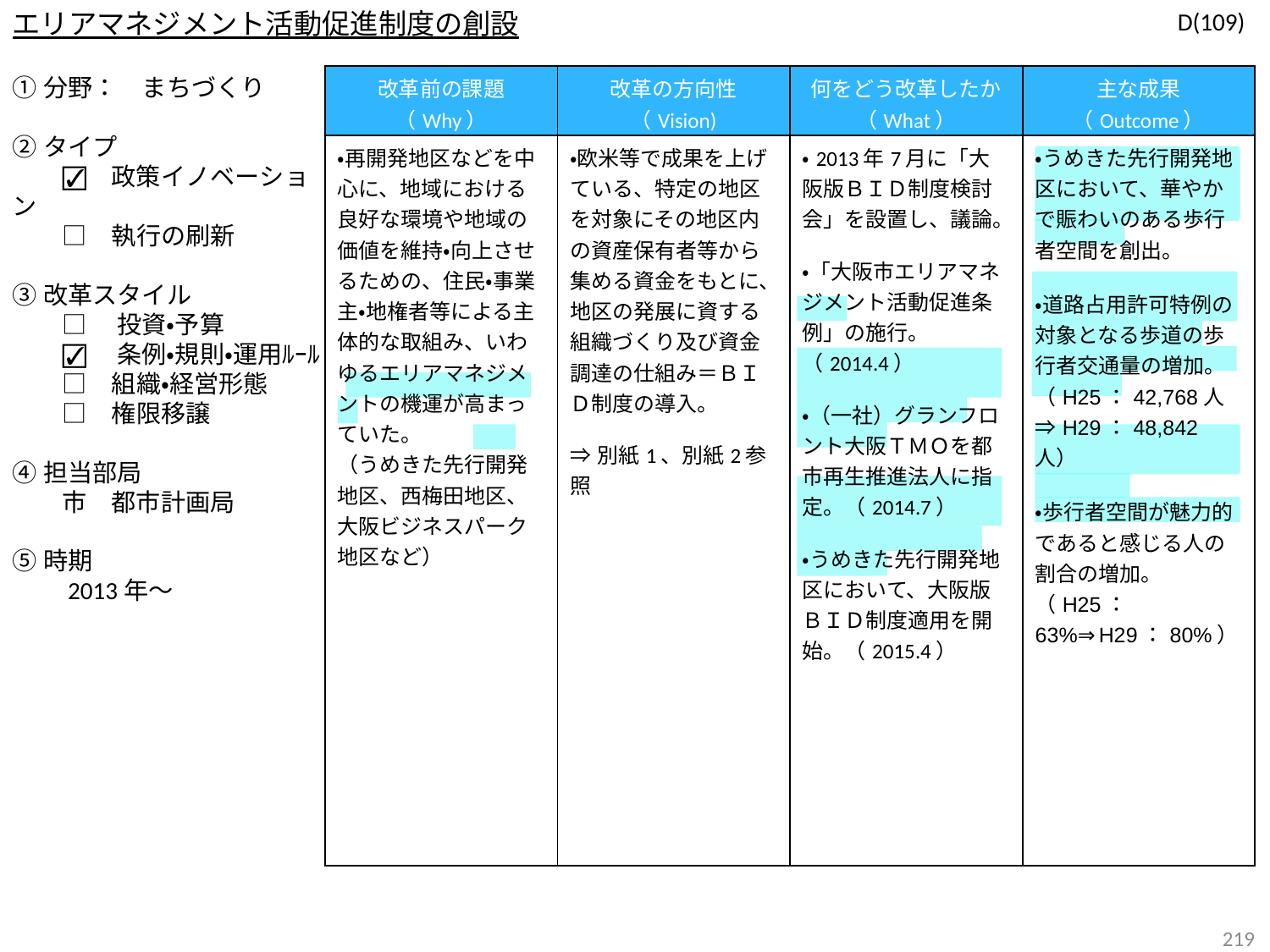

エリアマネジメント活動促進制度の創設
D(109)
①分野：　まちづくり

②タイプ
　　☑　政策イノベーション
　　□　執行の刷新

③改革スタイル
　　□ 　投資・予算
　　☑ 　条例・規則・運用ﾙｰﾙ
　　□　組織・経営形態
　　□　権限移譲

④担当部局
　　市　都市計画局

⑤時期
　　2013年～
| 改革前の課題 （Why） | 改革の方向性 （Vision) | 何をどう改革したか （What） | 主な成果 （Outcome） |
| --- | --- | --- | --- |
| ・再開発地区などを中心に、地域における良好な環境や地域の価値を維持・向上させるための、住民・事業主・地権者等による主体的な取組み、いわゆるエリアマネジメントの機運が高まっていた。 （うめきた先行開発地区、西梅田地区、大阪ビジネスパーク地区など） | ・欧米等で成果を上げている、特定の地区を対象にその地区内の資産保有者等から集める資金をもとに、地区の発展に資する組織づくり及び資金調達の仕組み＝ＢＩＤ制度の導入。 ⇒別紙1、別紙2参照 | ・2013年7月に「大阪版ＢＩＤ制度検討会」を設置し、議論。 ・「大阪市エリアマネジメント活動促進条例」の施行。（2014.4） ・（一社）グランフロント大阪ＴＭＯを都市再生推進法人に指定。（2014.7） ・うめきた先行開発地区において、大阪版ＢＩＤ制度適用を開始。（2015.4） | ・うめきた先行開発地区において、華やかで賑わいのある歩行者空間を創出。 ・道路占用許可特例の対象となる歩道の歩行者交通量の増加。（H25：42,768人⇒H29：48,842人） ・歩行者空間が魅力的であると感じる人の割合の増加。 （H25：63%⇒H29：80%） |

219